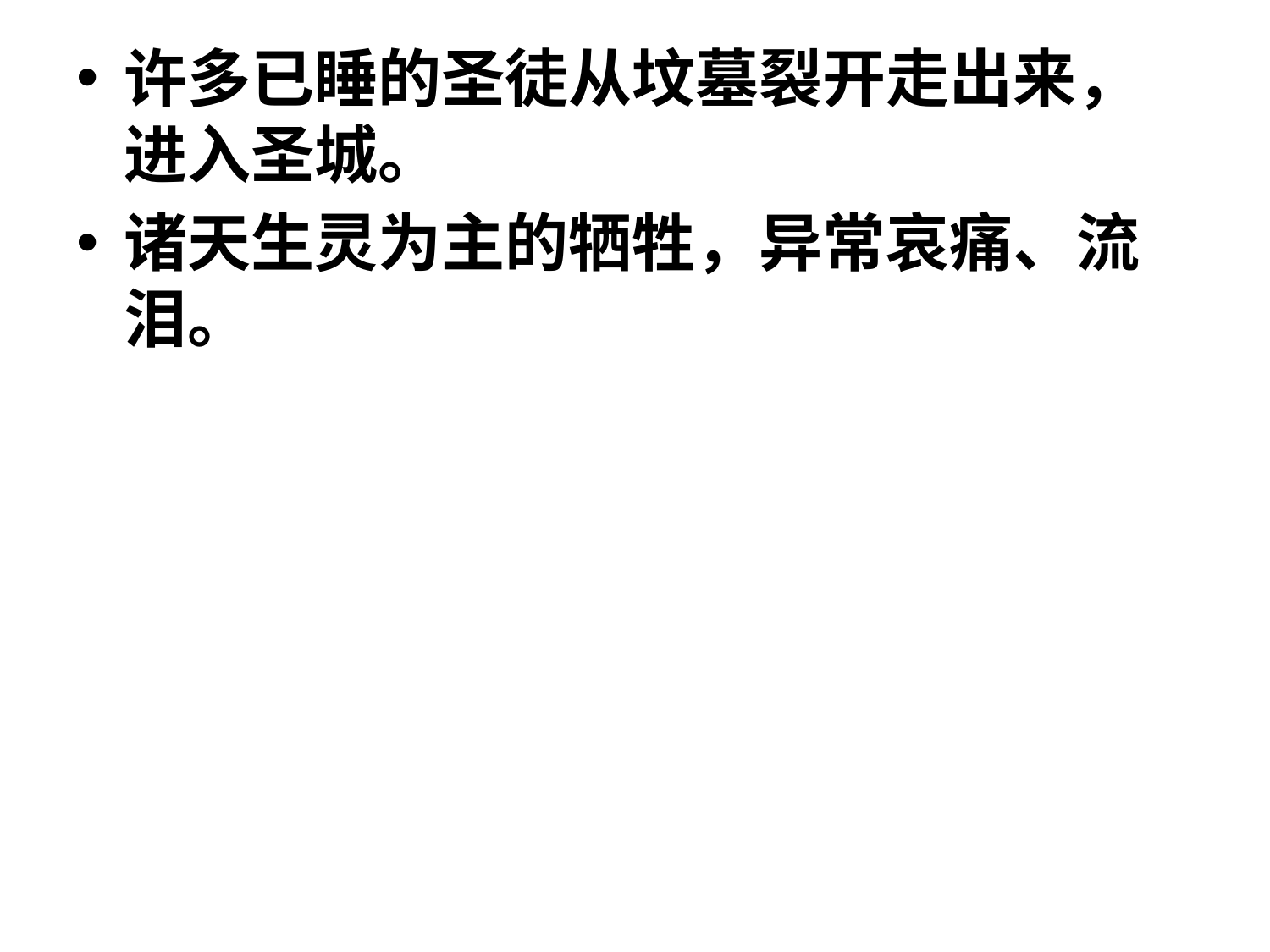

许多已睡的圣徒从坟墓裂开走出来，进入圣城。
诸天生灵为主的牺牲，异常哀痛、流泪。